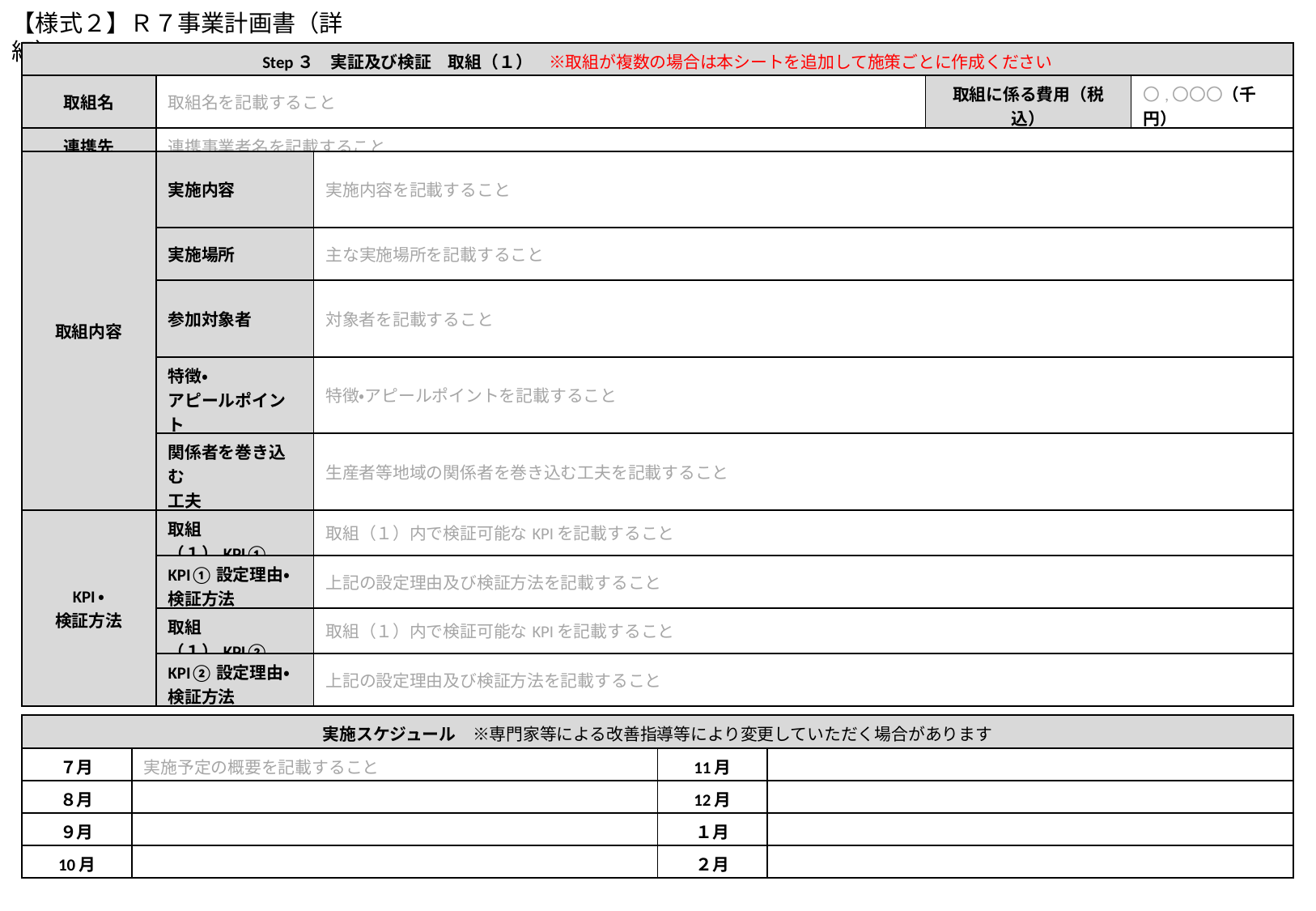

【様式２】Ｒ７事業計画書（詳細）
| Step３　実証及び検証　取組（１）　※取組が複数の場合は本シートを追加して施策ごとに作成ください |  |  |  |
| --- | --- | --- | --- |
| 取組名 | 取組名を記載すること | 取組に係る費用（税込） | 〇,〇〇〇（千円） |
| 連携先 | 連携事業者名を記載すること |  |  |
| 取組内容 | 実施内容 | 実施内容を記載すること |
| --- | --- | --- |
|  | 実施場所 | 主な実施場所を記載すること |
|  | 参加対象者 | 対象者を記載すること |
|  | 特徴・ アピールポイント | 特徴・アピールポイントを記載すること |
|  | 関係者を巻き込む 工夫 | 生産者等地域の関係者を巻き込む工夫を記載すること |
| KPI・ 検証方法 | 取組（１）KPI① | 取組（１）内で検証可能なKPIを記載すること |
|  | KPI①設定理由・ 検証方法 | 上記の設定理由及び検証方法を記載すること |
|  | 取組（１）KPI② | 取組（１）内で検証可能なKPIを記載すること |
|  | KPI②設定理由・ 検証方法 | 上記の設定理由及び検証方法を記載すること |
| 実施スケジュール　※専門家等による改善指導等により変更していただく場合があります |  |  |  |
| --- | --- | --- | --- |
| ７月 | 実施予定の概要を記載すること | 11月 |  |
| ８月 |  | 12月 |  |
| ９月 |  | １月 |  |
| 10月 |  | ２月 |  |